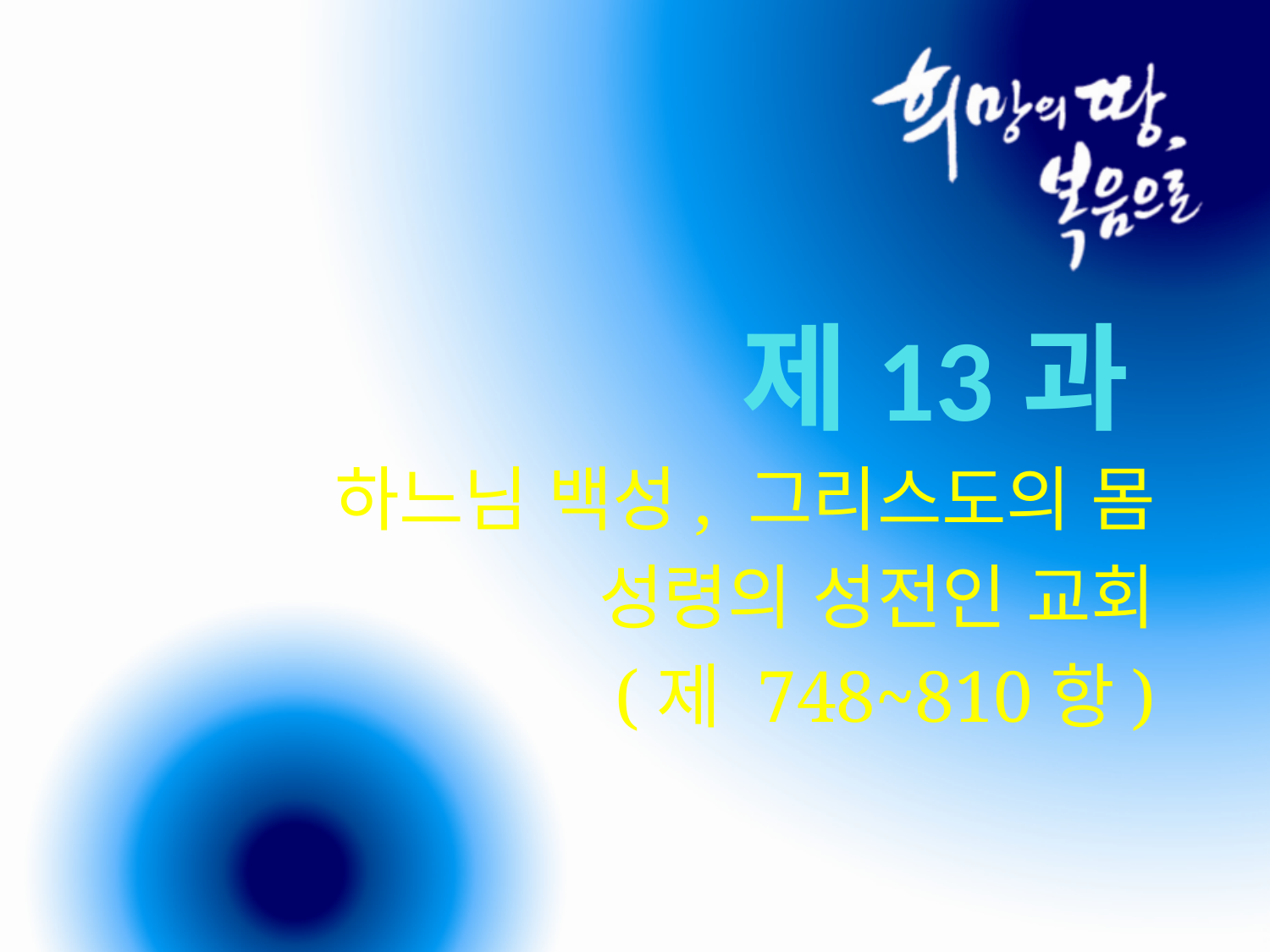

# 제13과
하느님 백성, 그리스도의 몸
성령의 성전인 교회
(제 748~810항)